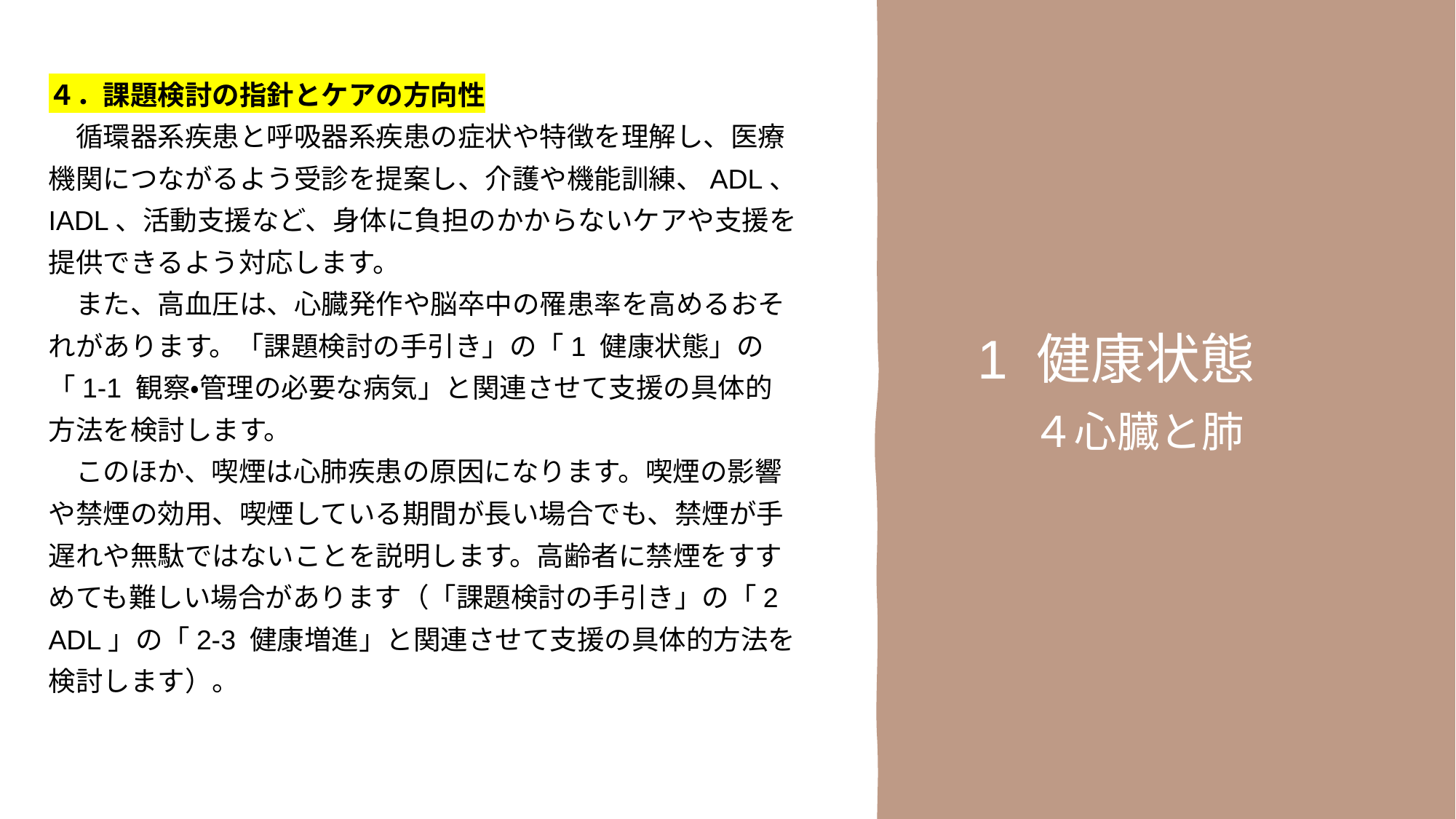

４．課題検討の指針とケアの方向性
　循環器系疾患と呼吸器系疾患の症状や特徴を理解し、医療
機関につながるよう受診を提案し、介護や機能訓練、ADL、
IADL、活動支援など、身体に負担のかからないケアや支援を
提供できるよう対応します。
　また、高血圧は、心臓発作や脳卒中の罹患率を高めるおそ
れがあります。「課題検討の手引き」の「1 健康状態」の
「1-1 観察・管理の必要な病気」と関連させて支援の具体的
方法を検討します。
　このほか、喫煙は心肺疾患の原因になります。喫煙の影響
や禁煙の効用、喫煙している期間が長い場合でも、禁煙が手
遅れや無駄ではないことを説明します。高齢者に禁煙をすす
めても難しい場合があります（「課題検討の手引き」の「2
ADL」の「2-3 健康増進」と関連させて支援の具体的方法を
検討します）。

1 健康状態
　４心臓と肺